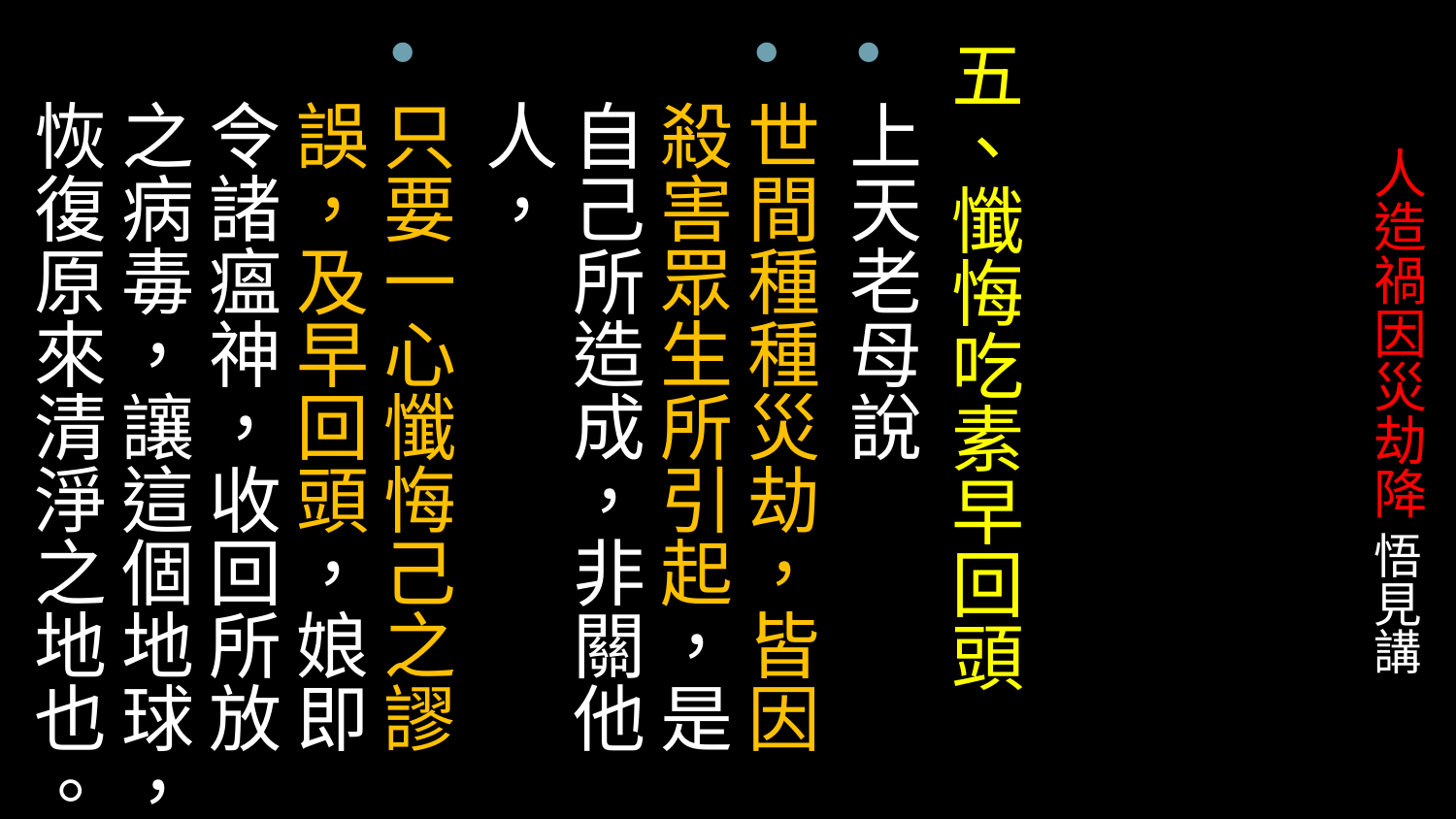

五、懺悔吃素早回頭
上天老母說
世間種種災劫，皆因殺害眾生所引起，是自己所造成，非關他人，
只要一心懺悔己之謬誤，及早回頭，娘即令諸瘟神，收回所放之病毒，讓這個地球，恢復原來清淨之地也。
# 人造禍因災劫降 悟見講